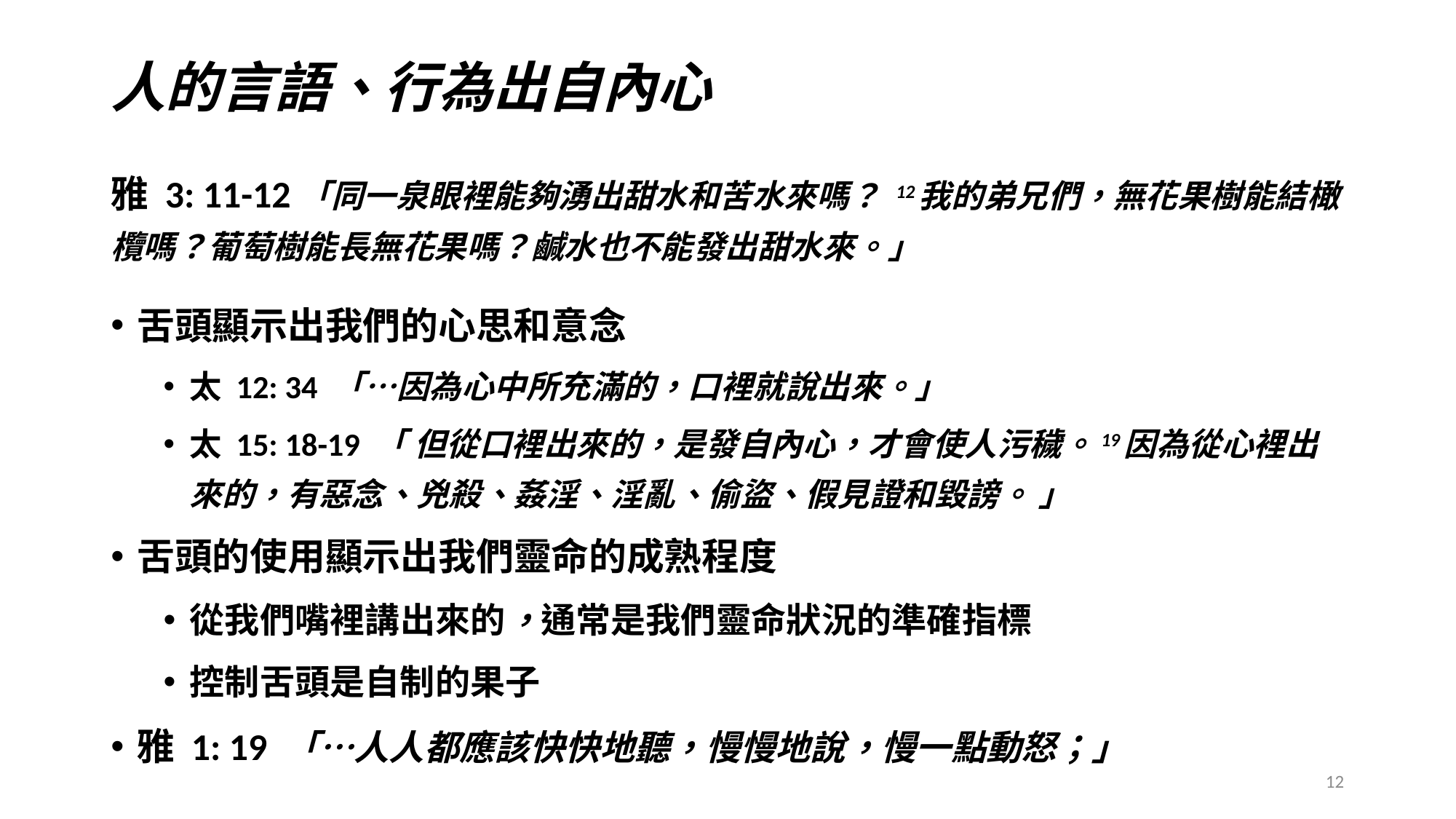

# 人的言語、行為出自內心
雅 3: 11-12「同一泉眼裡能夠湧出甜水和苦水來嗎？ 12我的弟兄們，無花果樹能結橄欖嗎？葡萄樹能長無花果嗎？鹹水也不能發出甜水來。」
舌頭顯示出我們的心思和意念
太 12: 34 「…因為心中所充滿的，口裡就說出來。」
太 15: 18-19 「 但從口裡出來的，是發自內心，才會使人污穢。19因為從心裡出來的，有惡念、兇殺、姦淫、淫亂、偷盜、假見證和毀謗。 」
舌頭的使用顯示出我們靈命的成熟程度
從我們嘴裡講出來的，通常是我們靈命狀況的準確指標
控制舌頭是自制的果子
雅 1: 19 「…人人都應該快快地聽，慢慢地說，慢一點動怒；」

12